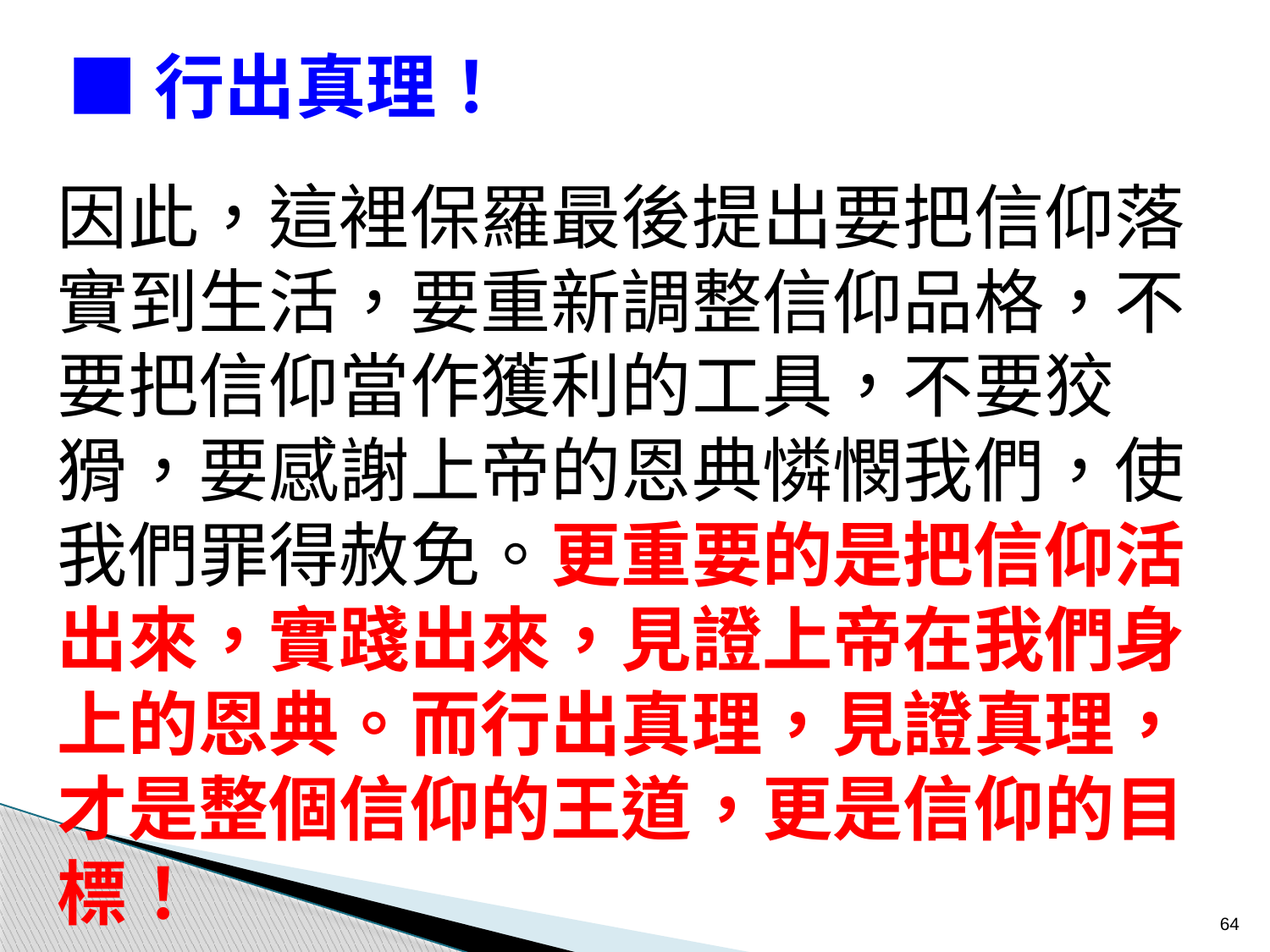

■行出真理！
因此，這裡保羅最後提出要把信仰落實到生活，要重新調整信仰品格，不要把信仰當作獲利的工具，不要狡猾，要感謝上帝的恩典憐憫我們，使我們罪得赦免。更重要的是把信仰活出來，實踐出來，見證上帝在我們身上的恩典。而行出真理，見證真理，才是整個信仰的王道，更是信仰的目標！
64